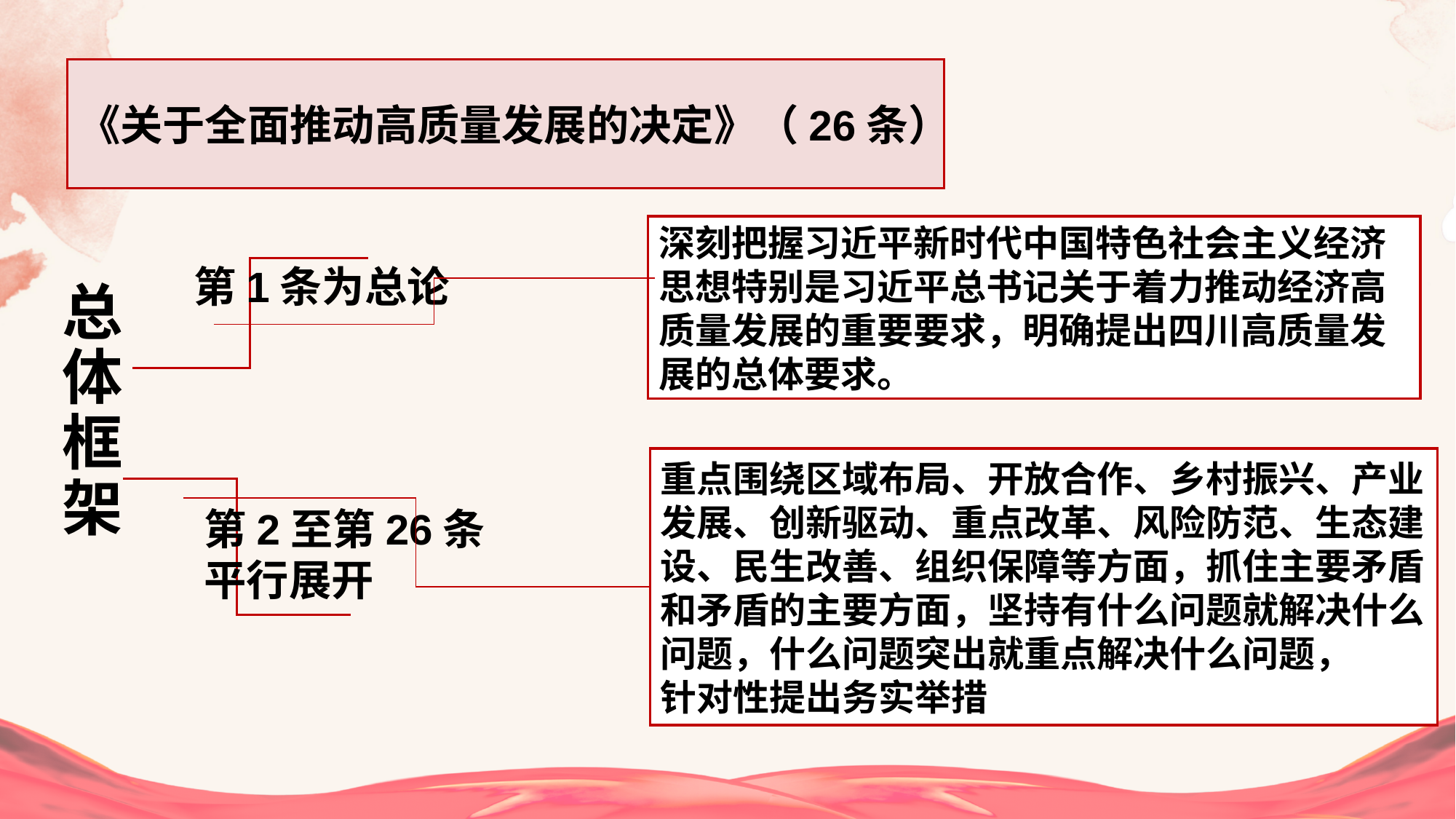

《关于全面推动高质量发展的决定》（26条）
深刻把握习近平新时代中国特色社会主义经济
思想特别是习近平总书记关于着力推动经济高
质量发展的重要要求，明确提出四川高质量发
展的总体要求。
第1条为总论
总
体
框
架
重点围绕区域布局、开放合作、乡村振兴、产业
发展、创新驱动、重点改革、风险防范、生态建
设、民生改善、组织保障等方面，抓住主要矛盾
和矛盾的主要方面，坚持有什么问题就解决什么
问题，什么问题突出就重点解决什么问题，
针对性提出务实举措
第2至第26条
平行展开